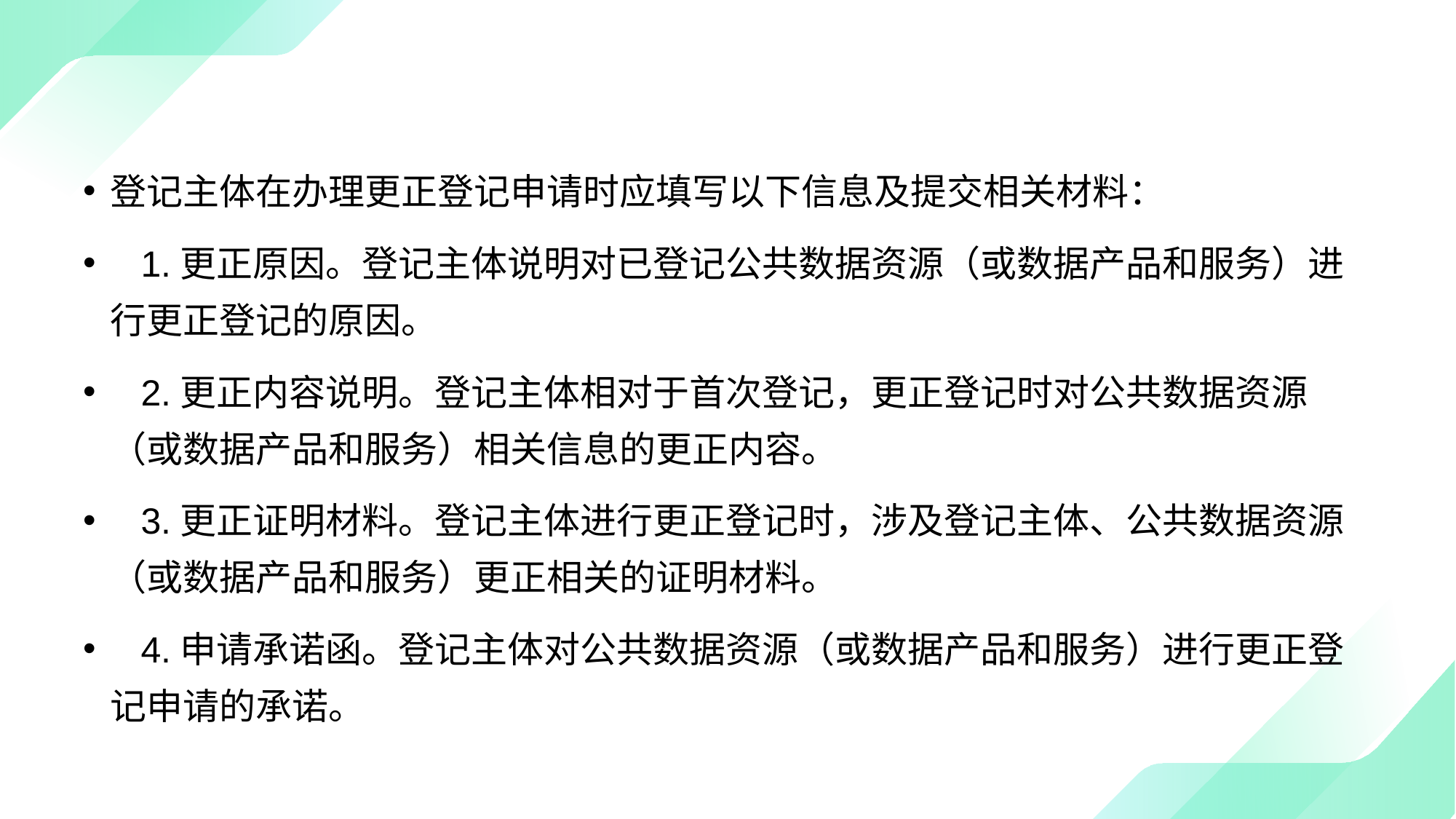

登记主体在办理更正登记申请时应填写以下信息及提交相关材料：
   1.更正原因。登记主体说明对已登记公共数据资源（或数据产品和服务）进行更正登记的原因。
   2.更正内容说明。登记主体相对于首次登记，更正登记时对公共数据资源（或数据产品和服务）相关信息的更正内容。
   3.更正证明材料。登记主体进行更正登记时，涉及登记主体、公共数据资源（或数据产品和服务）更正相关的证明材料。
   4.申请承诺函。登记主体对公共数据资源（或数据产品和服务）进行更正登记申请的承诺。